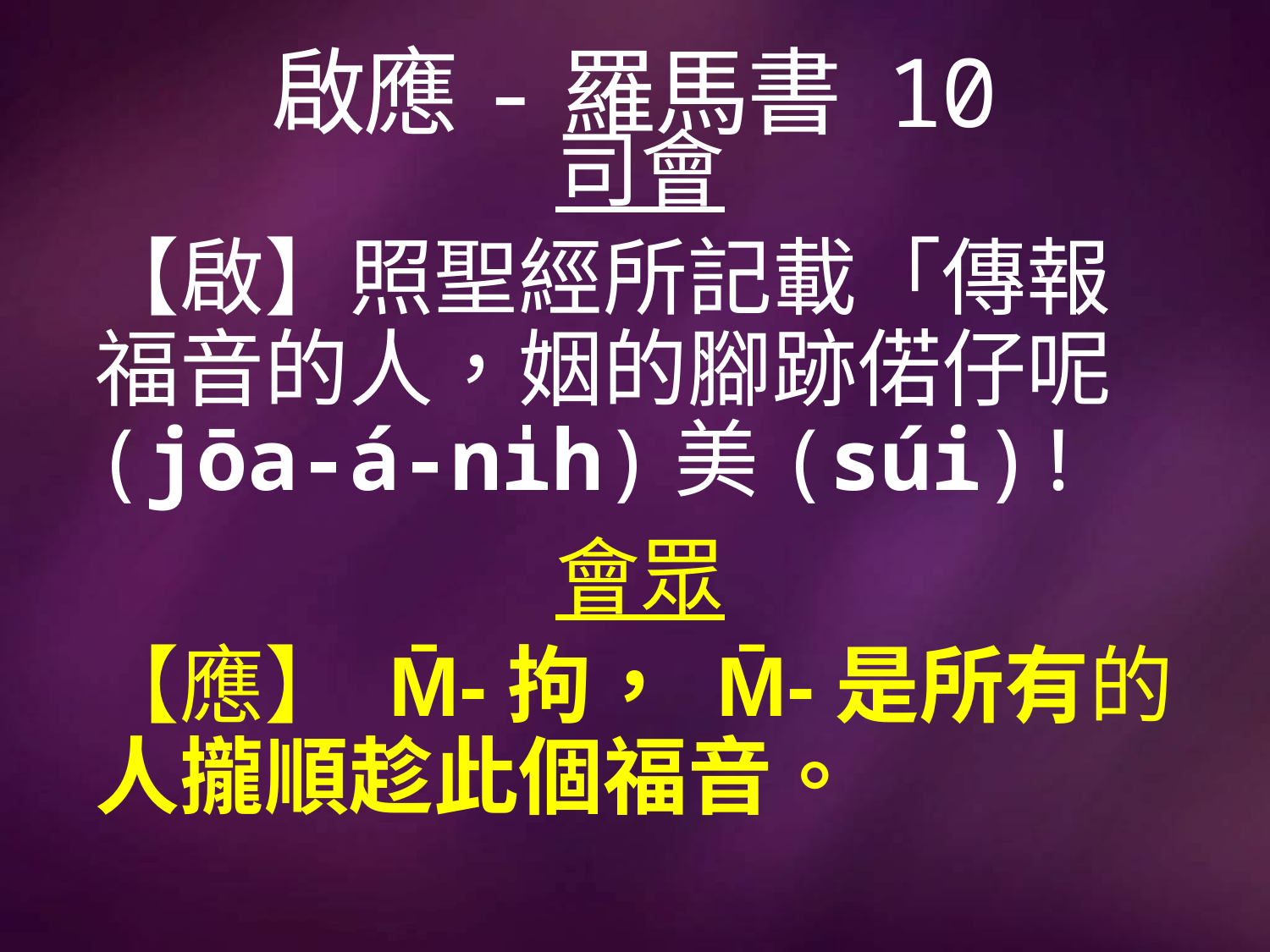

# 啟應-羅馬書 10
司會
【啟】照聖經所記載「傳報福音的人，姻的腳跡偌仔呢(jōa-á-ni̍h)美(súi)!

會眾
【應】 M̄-拘， M̄-是所有的人攏順趁此個福音。